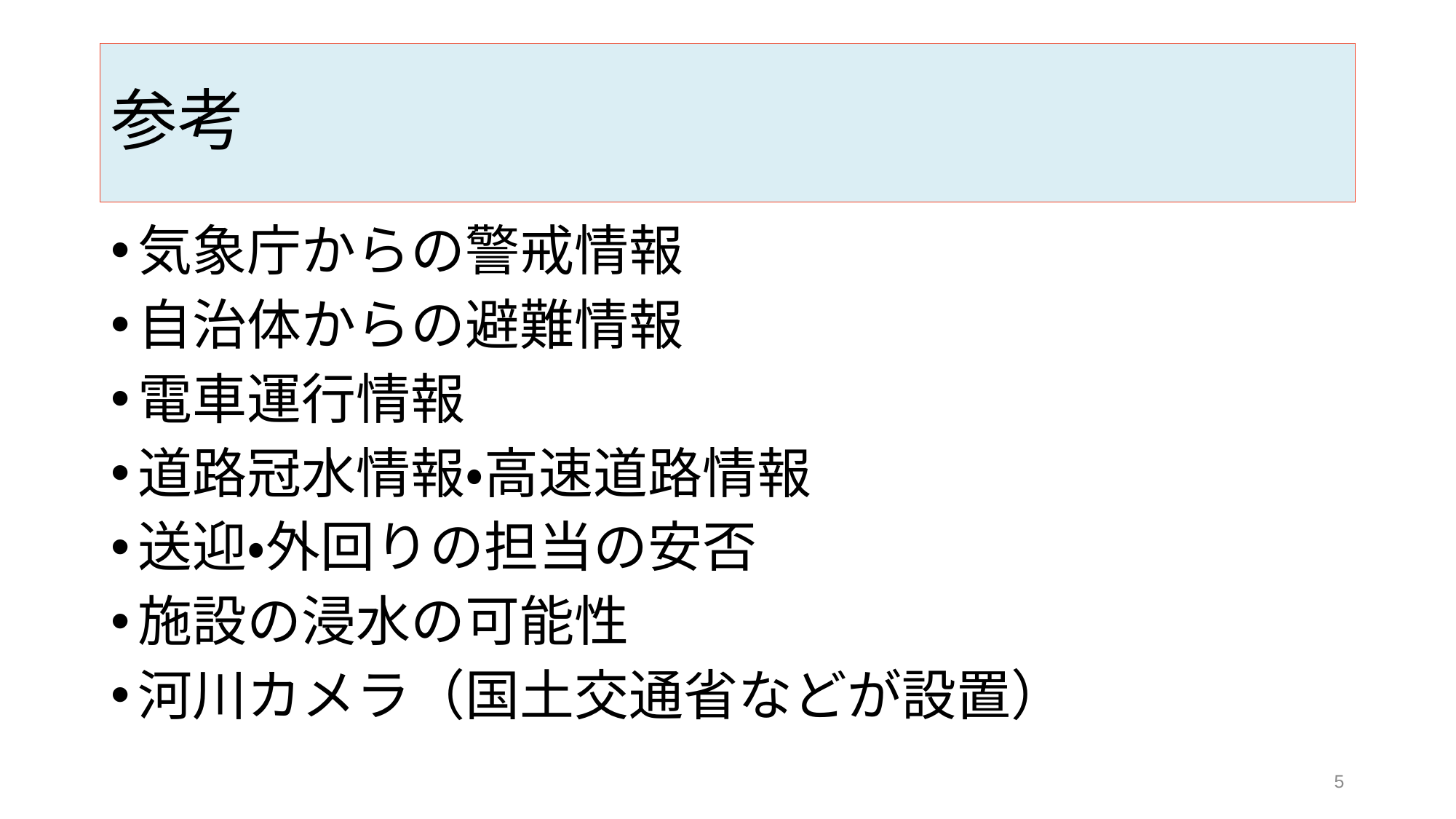

# 参考
気象庁からの警戒情報
自治体からの避難情報
電車運行情報
道路冠水情報・高速道路情報
送迎・外回りの担当の安否
施設の浸水の可能性
河川カメラ（国土交通省などが設置）

5